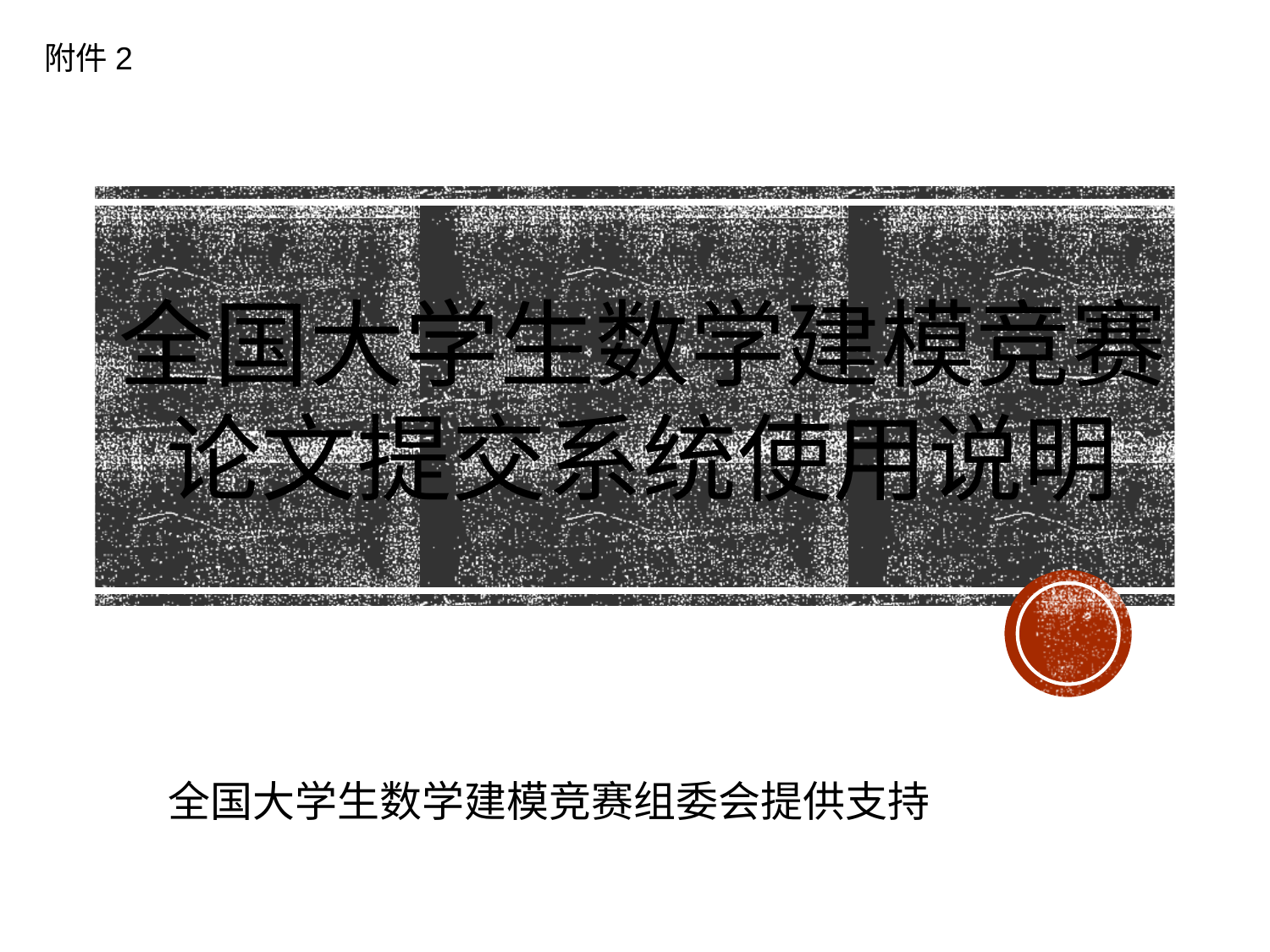

附件2
# 全国大学生数学建模竞赛 论文提交系统使用说明
全国大学生数学建模竞赛组委会提供支持